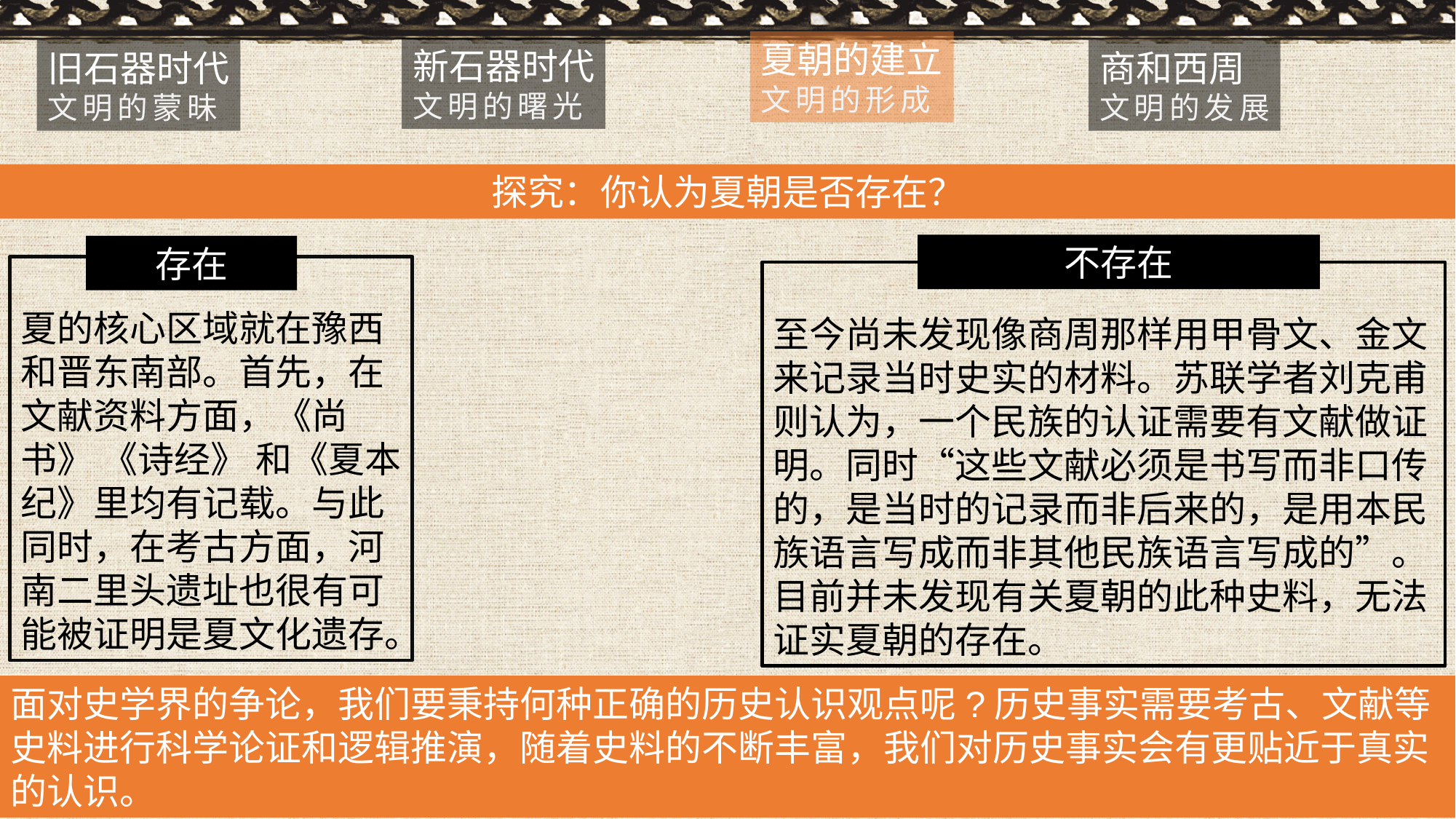

夏朝的建立
文明的形成
新石器时代
文明的曙光
旧石器时代
文明的蒙昧
商和西周
文明的发展
探究：你认为夏朝是否存在？
不存在
存在

夏的核心区域就在豫西和晋东南部。首先，在文献资料方面，《尚书》 《诗经》 和《夏本纪》里均有记载。与此同时，在考古方面，河南二里头遗址也很有可能被证明是夏文化遗存。

至今尚未发现像商周那样用甲骨文、金文来记录当时史实的材料。苏联学者刘克甫则认为，一个民族的认证需要有文献做证明。同时“这些文献必须是书写而非口传的，是当时的记录而非后来的，是用本民族语言写成而非其他民族语言写成的”。目前并未发现有关夏朝的此种史料，无法证实夏朝的存在。
面对史学界的争论，我们要秉持何种正确的历史认识观点呢?历史事实需要考古、文献等史料进行科学论证和逻辑推演，随着史料的不断丰富，我们对历史事实会有更贴近于真实的认识。